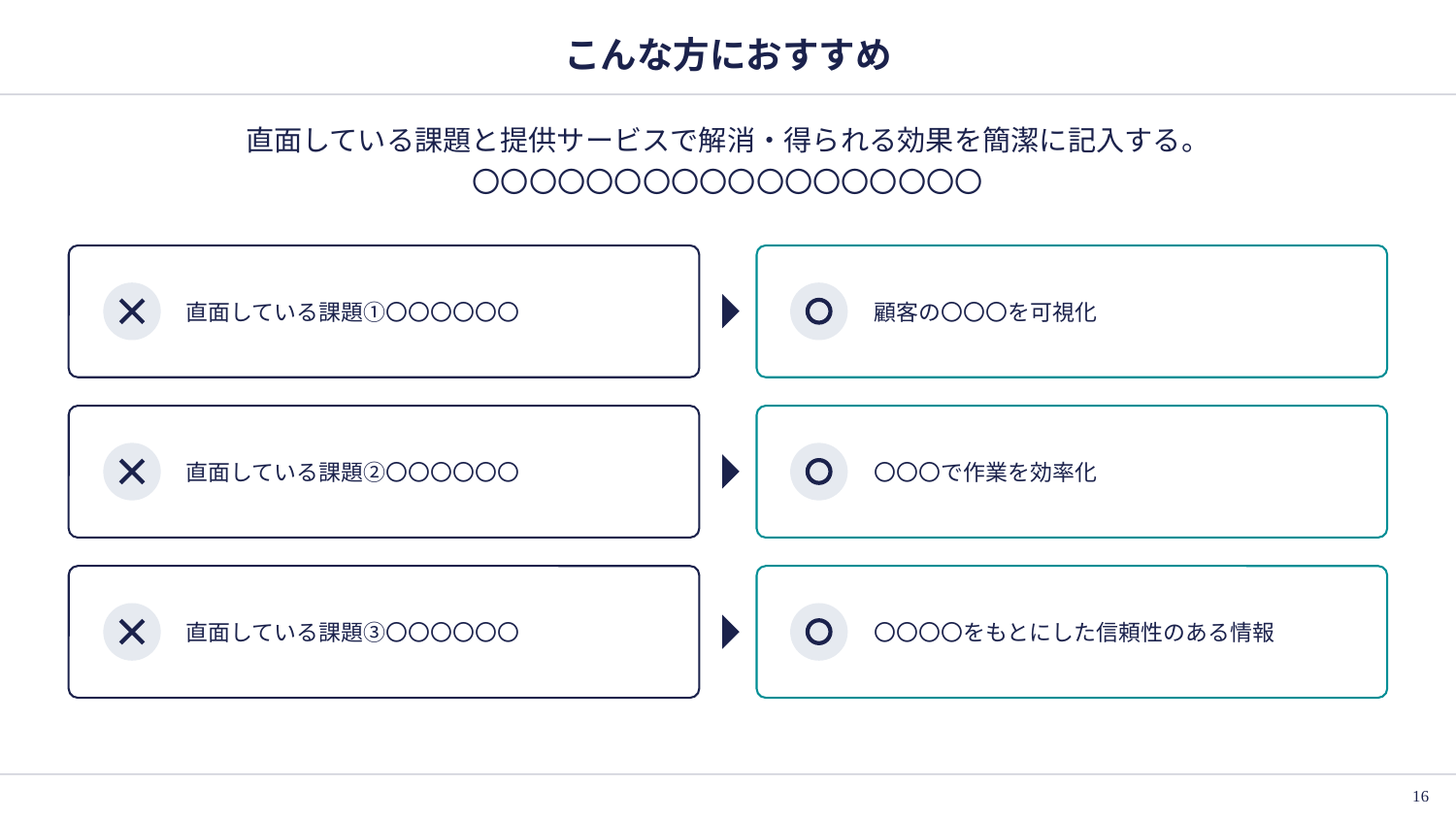

# こんな方におすすめ
直面している課題と提供サービスで解消・得られる効果を簡潔に記入する。
〇〇〇〇〇〇〇〇〇〇〇〇〇〇〇〇〇〇
直面している課題①〇〇〇〇〇〇
顧客の〇〇〇を可視化

直面している課題②〇〇〇〇〇〇
〇〇〇で作業を効率化

直面している課題③〇〇〇〇〇〇
〇〇〇〇をもとにした信頼性のある情報

16